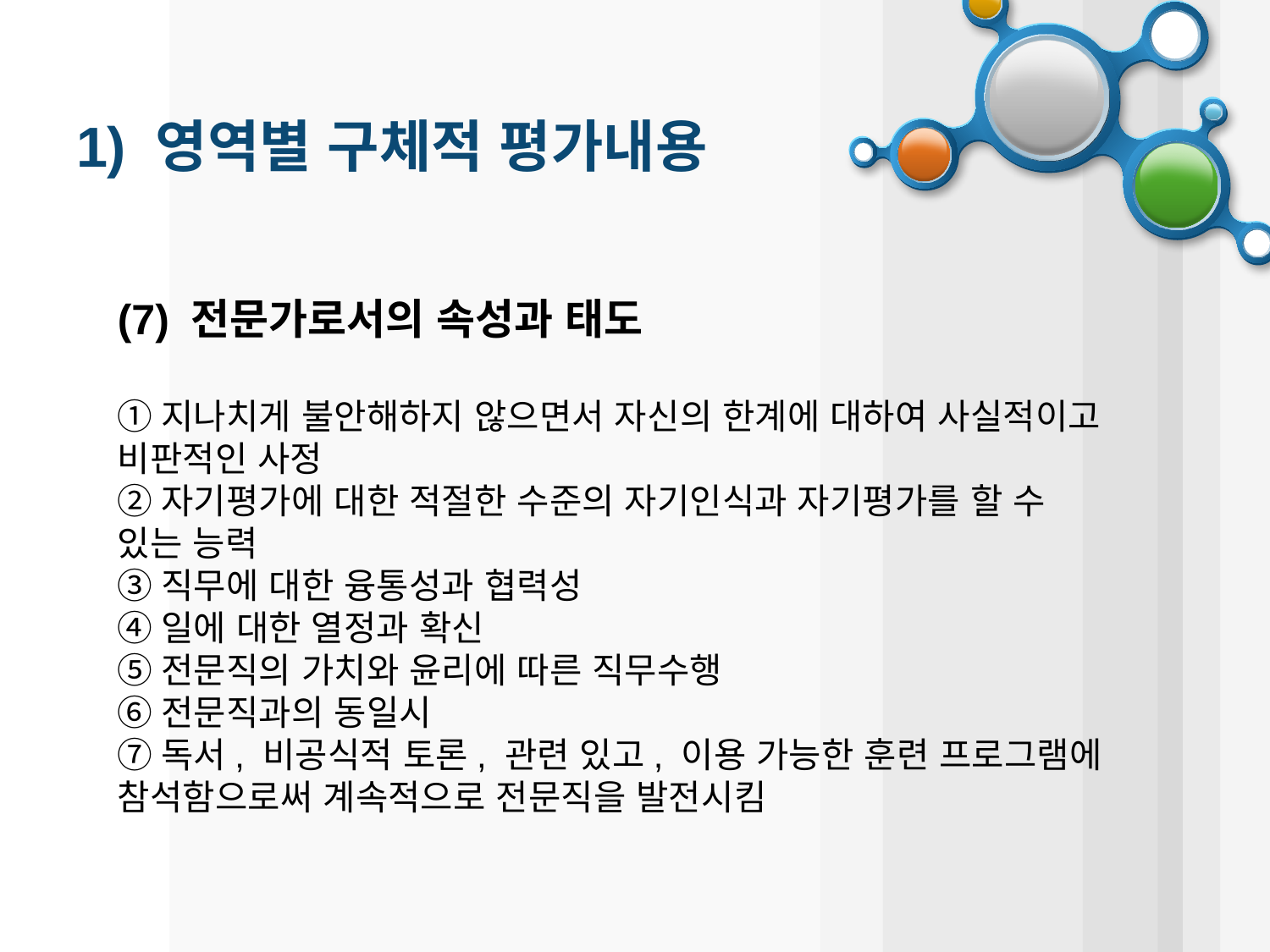

# 1) 영역별 구체적 평가내용
(7) 전문가로서의 속성과 태도

①지나치게 불안해하지 않으면서 자신의 한계에 대하여 사실적이고 비판적인 사정
②자기평가에 대한 적절한 수준의 자기인식과 자기평가를 할 수 있는 능력
③직무에 대한 융통성과 협력성
④일에 대한 열정과 확신
⑤전문직의 가치와 윤리에 따른 직무수행
⑥전문직과의 동일시
⑦독서, 비공식적 토론, 관련 있고, 이용 가능한 훈련 프로그램에 참석함으로써 계속적으로 전문직을 발전시킴